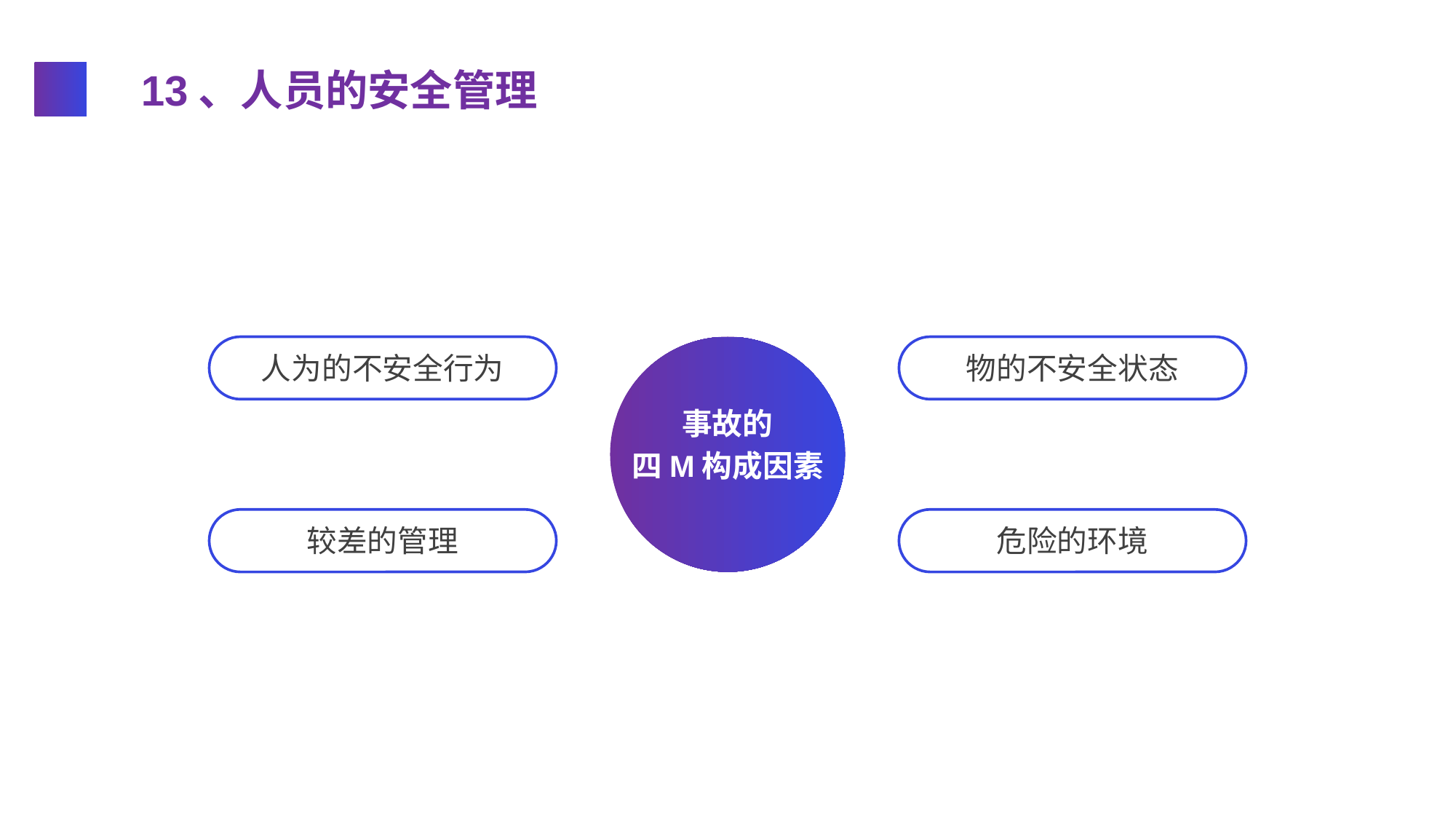

13、人员的安全管理

人为的不安全行为
物的不安全状态
事故的
四M构成因素

较差的管理
危险的环境